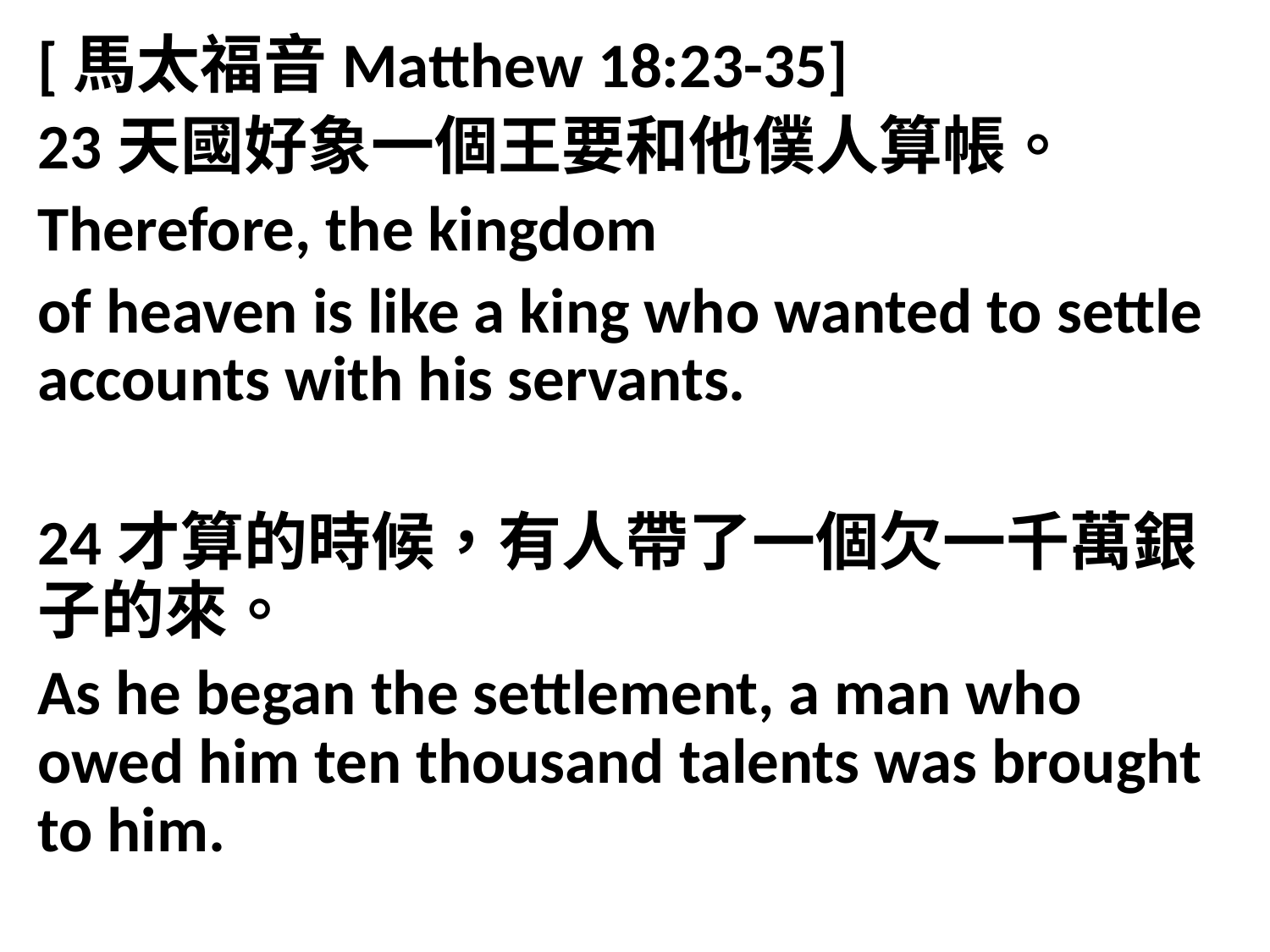

[馬太福音Matthew 18:23-35]
23天國好象一個王要和他僕人算帳。
Therefore, the kingdom
of heaven is like a king who wanted to settle accounts with his servants.

24才算的時候，有人帶了一個欠一千萬銀子的來。
As he began the settlement, a man who owed him ten thousand talents was brought to him.